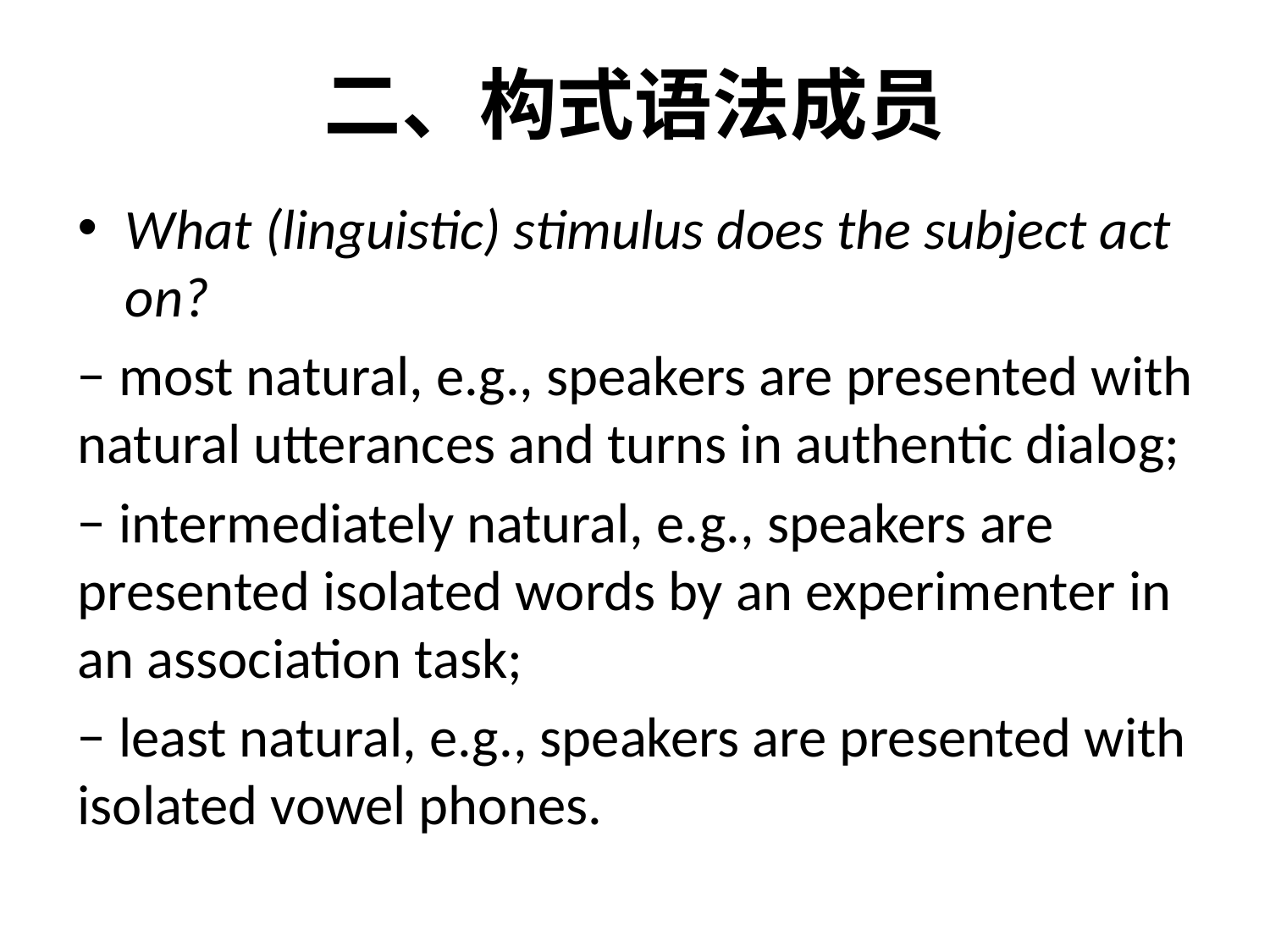

# 二、构式语法成员
What (linguistic) stimulus does the subject act on?
− most natural, e.g., speakers are presented with natural utterances and turns in authentic dialog;
− intermediately natural, e.g., speakers are presented isolated words by an experimenter in an association task;
− least natural, e.g., speakers are presented with isolated vowel phones.